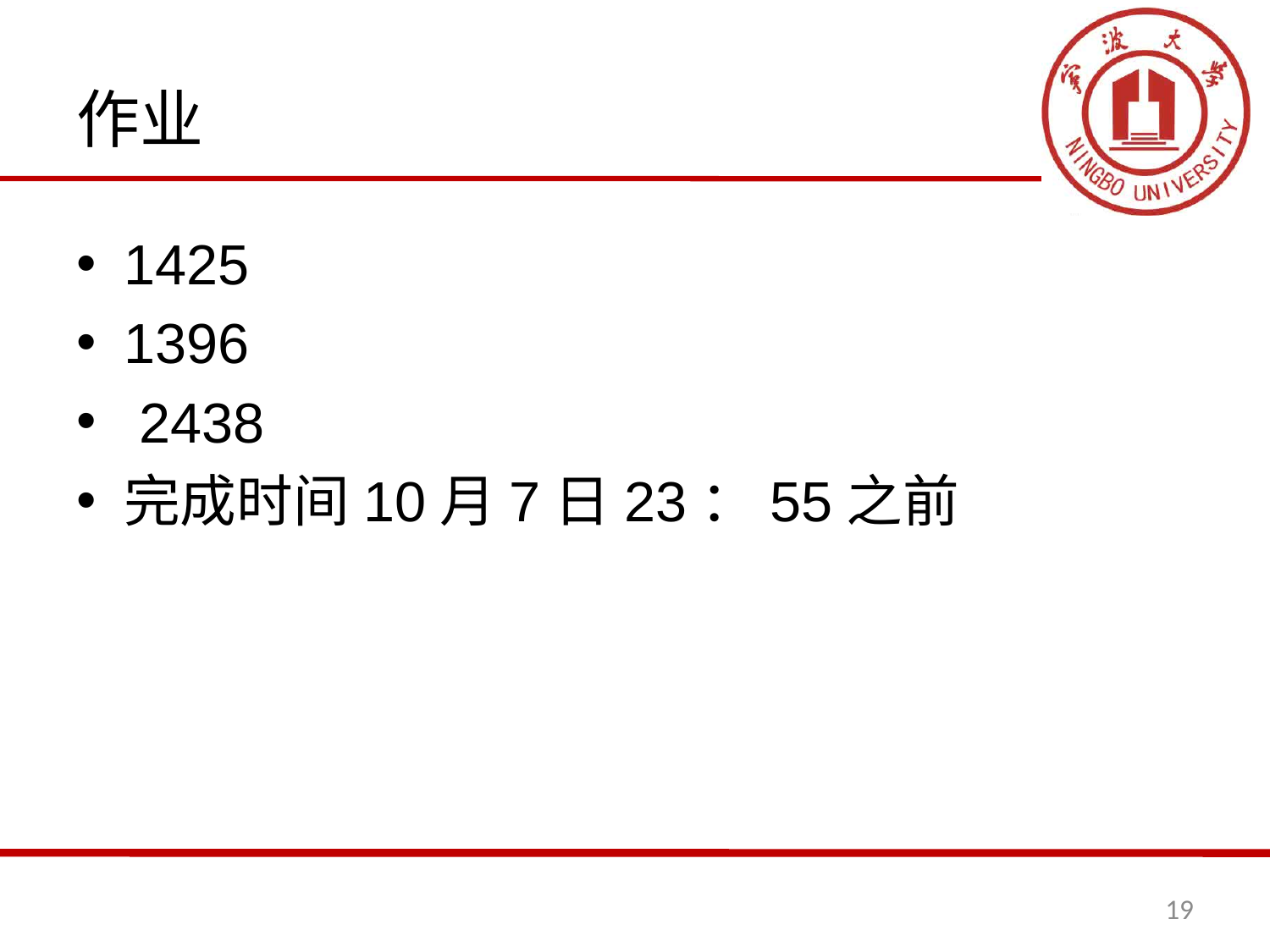

# 作业
1425
1396
 2438
完成时间10月7日23：55之前
19